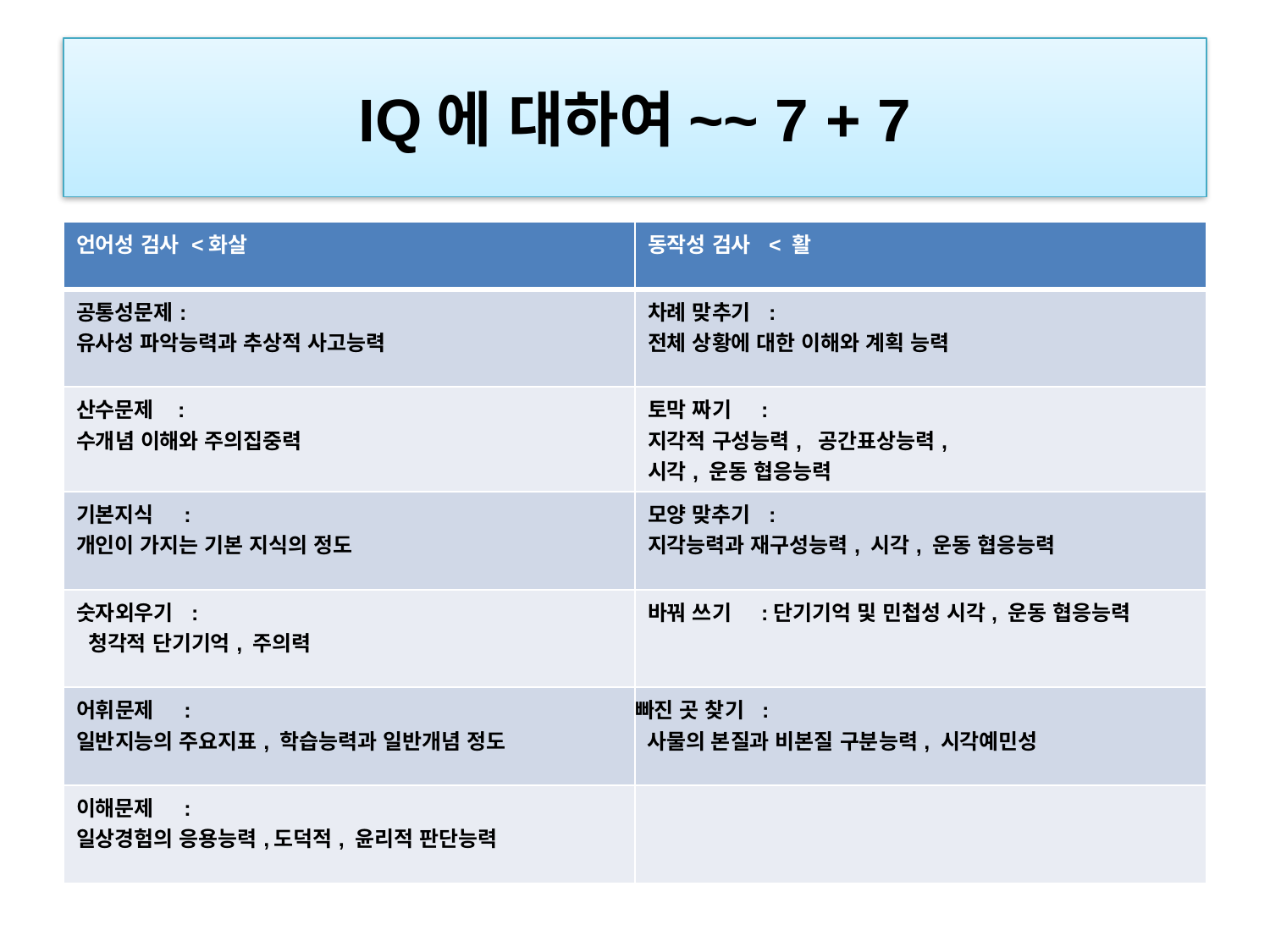

# IQ에 대하여~~ 7 + 7
| 언어성 검사 <화살 | 동작성 검사  < 활 |
| --- | --- |
| 공통성문제:  유사성 파악능력과 추상적 사고능력 | 차례 맞추기  : 전체 상황에 대한 이해와 계획 능력 |
| 산수문제   : 수개념 이해와 주의집중력 | 토막 짜기    : 지각적 구성능력,  공간표상능력, 시각, 운동 협응능력 |
| 기본지식    : 개인이 가지는 기본 지식의 정도 | 모양 맞추기  : 지각능력과 재구성능력, 시각, 운동 협응능력 |
| 숫자외우기  :  청각적 단기기억, 주의력 | 바꿔 쓰기    :단기기억 및 민첩성 시각, 운동 협응능력 |
| 어휘문제    : 일반지능의 주요지표, 학습능력과 일반개념 정도 | 빠진 곳 찾기  :  사물의 본질과 비본질 구분능력, 시각예민성 |
| 이해문제    : 일상경험의 응용능력,도덕적, 윤리적 판단능력 |  |